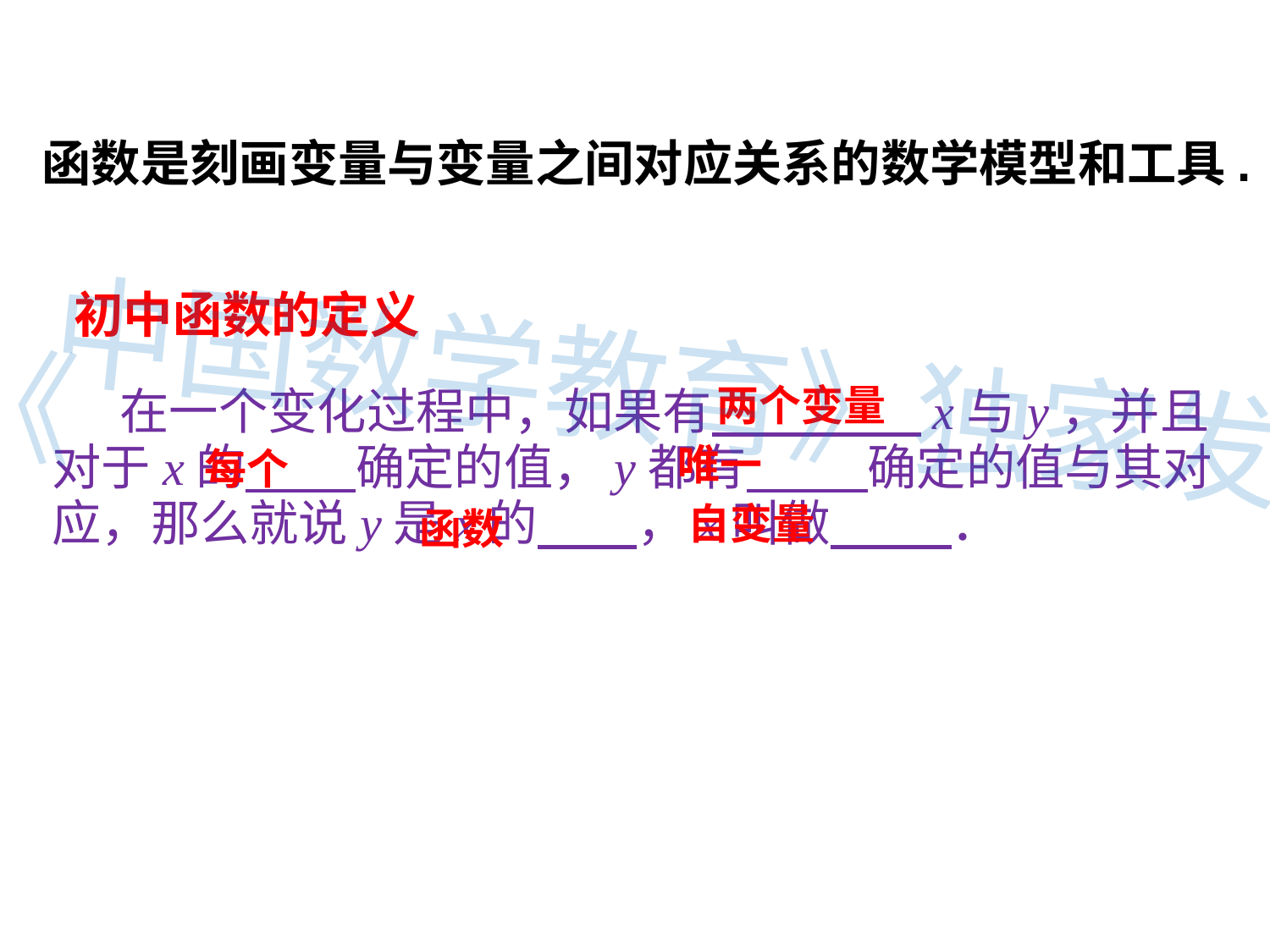

函数是刻画变量与变量之间对应关系的数学模型和工具.
初中函数的定义
两个变量
     在一个变化过程中，如果有                   x与y，并且对于x的          确定的值，y都有           确定的值与其对应，那么就说y是x的         ，x叫做           ．
《中国数学教育》独家发布
唯一
每个
自变量
函数